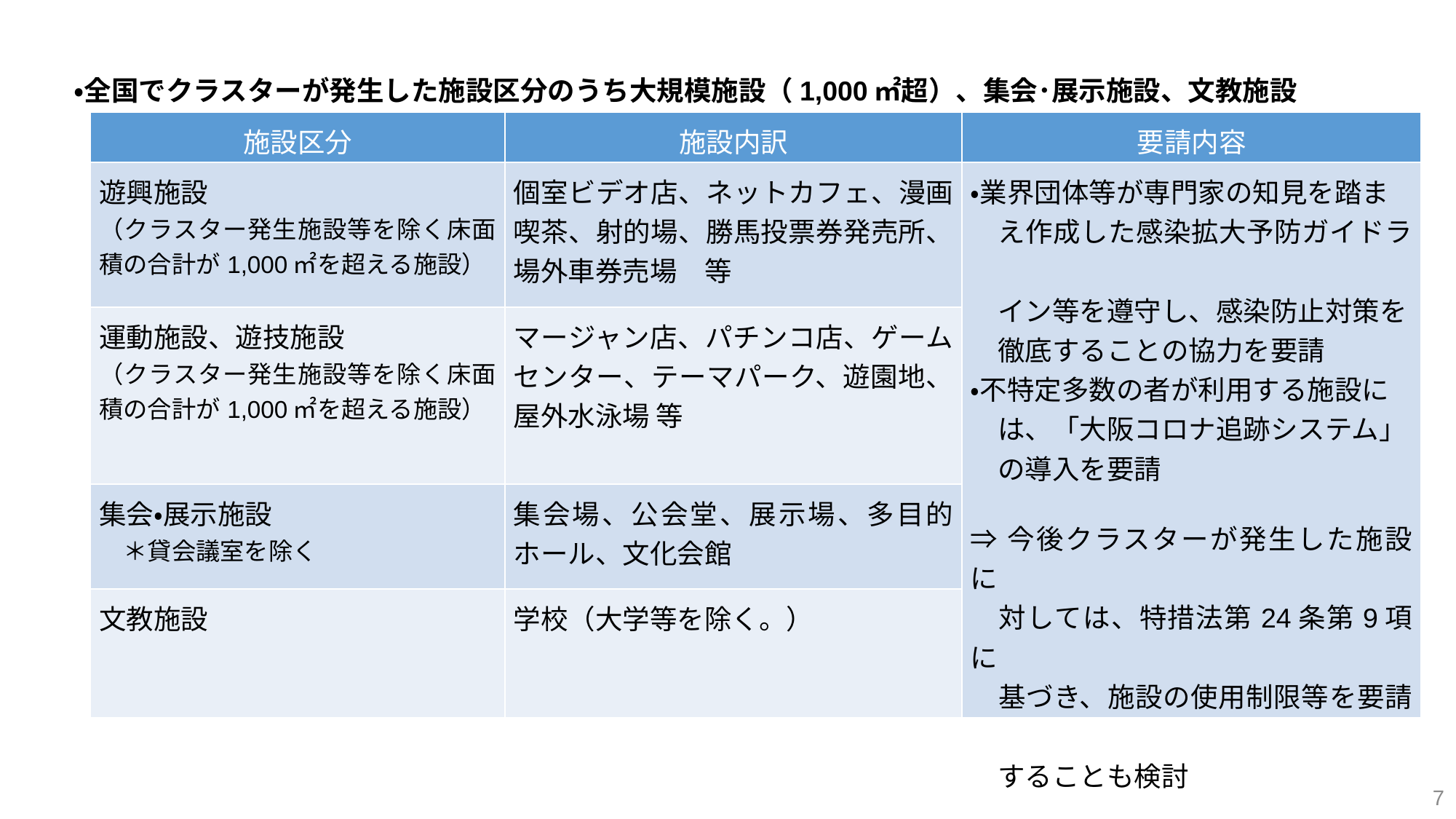

・全国でクラスターが発生した施設区分のうち大規模施設（1,000㎡超）、集会･展示施設、文教施設
| 施設区分 | 施設内訳 | 要請内容 |
| --- | --- | --- |
| 遊興施設 （クラスター発生施設等を除く床面積の合計が1,000㎡を超える施設） | 個室ビデオ店、ネットカフェ、漫画喫茶、射的場、勝馬投票券発売所、場外車券売場　等 | ・業界団体等が専門家の知見を踏ま 　え作成した感染拡大予防ガイドラ　 　イン等を遵守し、感染防止対策を 　徹底することの協力を要請 ・不特定多数の者が利用する施設に 　は、「大阪コロナ追跡システム」 　の導入を要請 ⇒今後クラスターが発生した施設に 　対しては、特措法第24条第9項に 　基づき、施設の使用制限等を要請　 　することも検討 |
| 運動施設、遊技施設 （クラスター発生施設等を除く床面積の合計が1,000㎡を超える施設） | マージャン店、パチンコ店、ゲームセンター、テーマパーク、遊園地、屋外水泳場 等 |  |
| 集会・展示施設 　＊貸会議室を除く | 集会場、公会堂、展示場、多目的ホール、文化会館 |  |
| 文教施設 | 学校（大学等を除く。） |  |
7